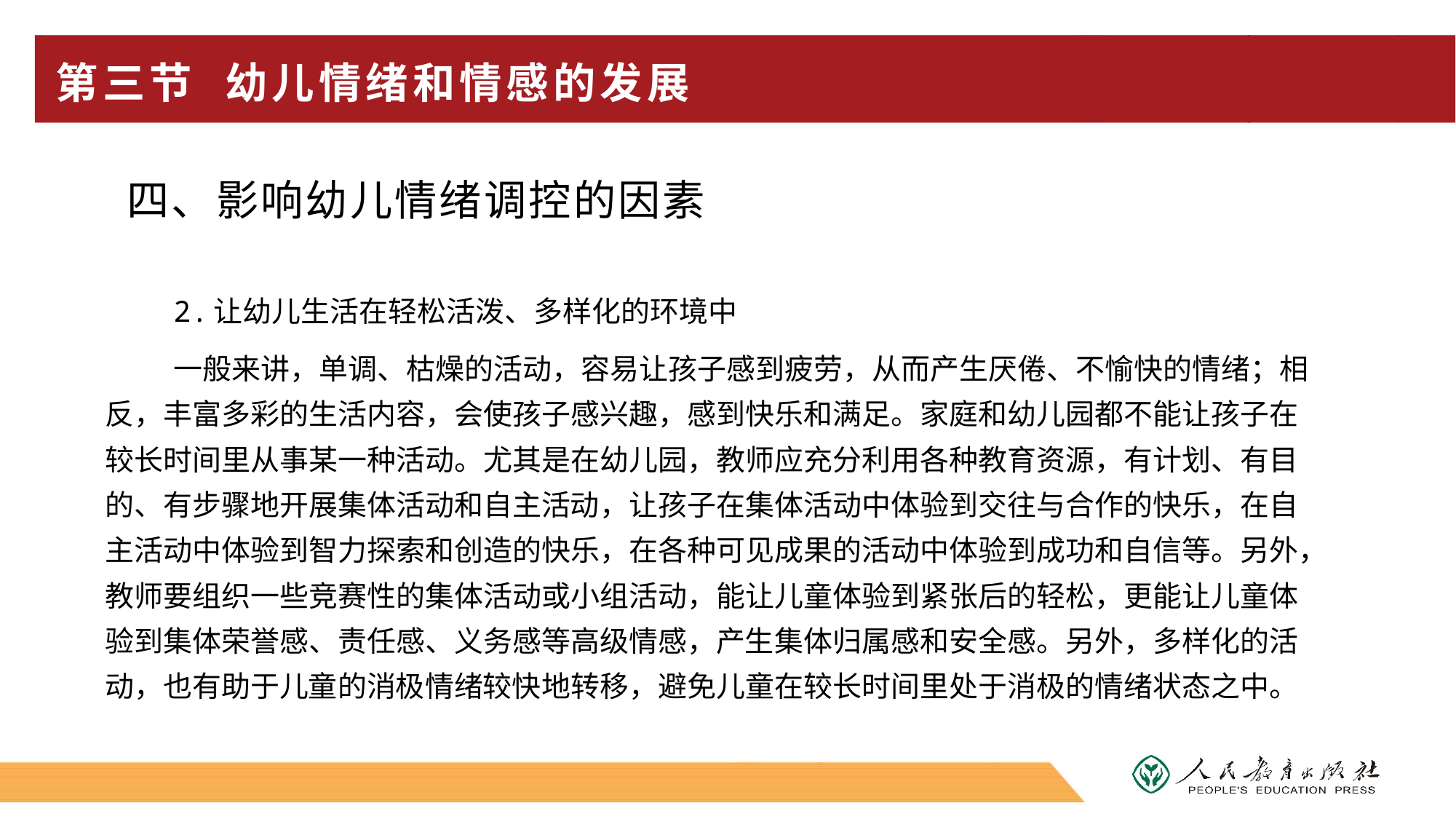

# 第三节  幼儿情绪和情感的发展
 四、影响幼儿情绪调控的因素
2.让幼儿生活在轻松活泼、多样化的环境中
一般来讲，单调、枯燥的活动，容易让孩子感到疲劳，从而产生厌倦、不愉快的情绪；相反，丰富多彩的生活内容，会使孩子感兴趣，感到快乐和满足。家庭和幼儿园都不能让孩子在较长时间里从事某一种活动。尤其是在幼儿园，教师应充分利用各种教育资源，有计划、有目的、有步骤地开展集体活动和自主活动，让孩子在集体活动中体验到交往与合作的快乐，在自主活动中体验到智力探索和创造的快乐，在各种可见成果的活动中体验到成功和自信等。另外，教师要组织一些竞赛性的集体活动或小组活动，能让儿童体验到紧张后的轻松，更能让儿童体验到集体荣誉感、责任感、义务感等高级情感，产生集体归属感和安全感。另外，多样化的活动，也有助于儿童的消极情绪较快地转移，避免儿童在较长时间里处于消极的情绪状态之中。